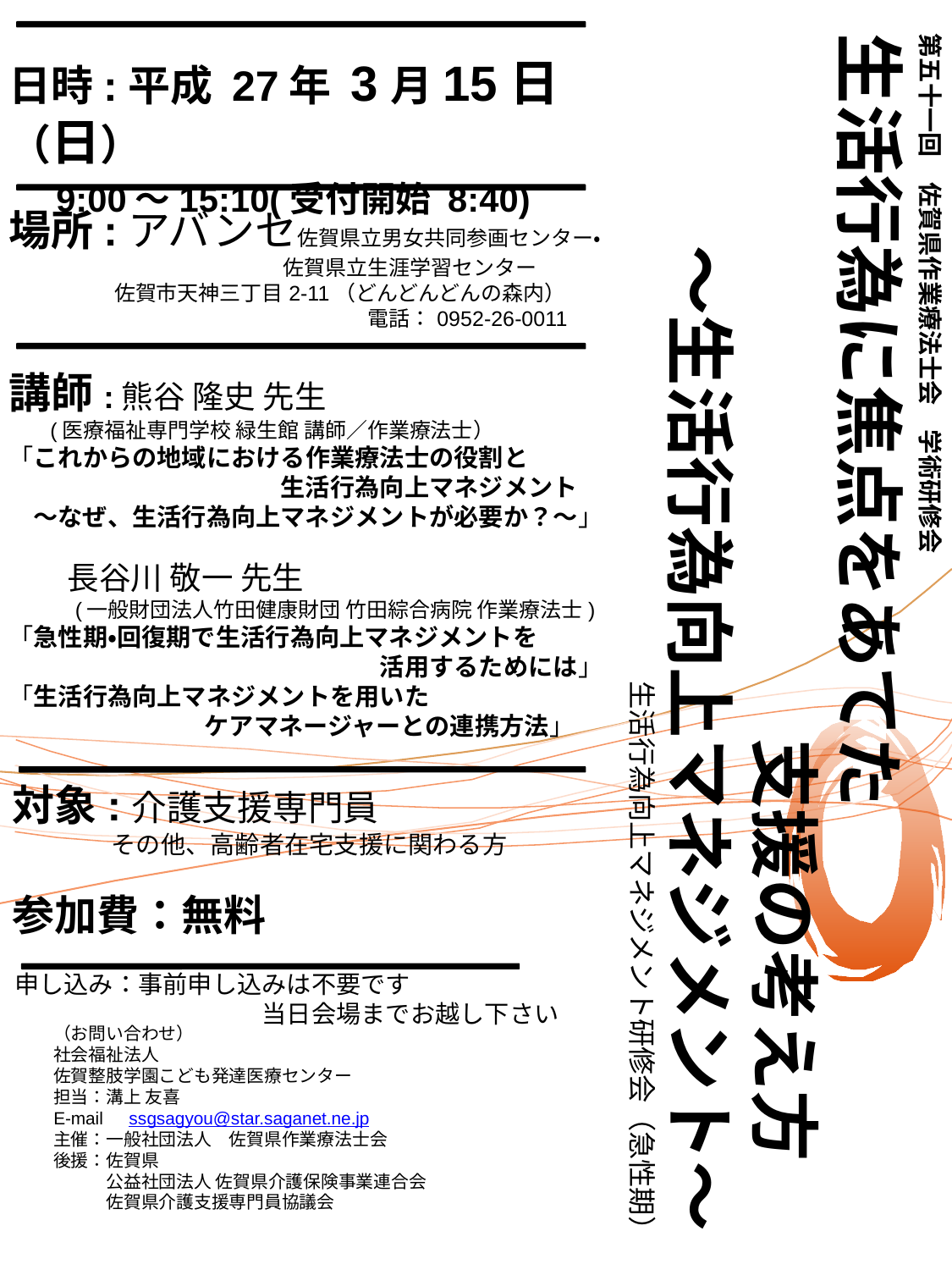

生活行為に焦点をあてた
　　　　　　　　　　支援の考え方
　　　〜生活行為向上マネジメント〜
　　　　　　　　　　　　　　　　　　　　　　　生活行為向上マネジメント研修会（急性期）
第五十一回　佐賀県作業療法士会　学術研修会
日時:平成 27年 3月15日（日）
    9:00～15:10(受付開始 8:40)

場所:アバンセ佐賀県立男女共同参画センター・
　　　　　　　　　　　　　佐賀県立生涯学習センター
　　　　　佐賀市天神三丁目2-11（どんどんどんの森内）
　　　　　　　　　　　　　　　　　電話：0952-26-0011

講師:熊谷 隆史 先生
       (医療福祉専門学校 緑生館 講師／作業療法士）
「これからの地域における作業療法士の役割と
　　　　　　　　　　　生活行為向上マネジメント
　〜なぜ、生活行為向上マネジメントが必要か？〜」

　   長谷川 敬一 先生
  　　 (一般財団法人竹田健康財団 竹田綜合病院 作業療法士)
「急性期・回復期で生活行為向上マネジメントを
　　　　　　　　　　　　　　　活用するためには」
「生活行為向上マネジメントを用いた
　　　　　　　    ケアマネージャーとの連携方法」

対象:介護支援専門員
　　　　その他、高齢者在宅支援に関わる方

参加費：無料

申し込み：事前申し込みは不要です
　　　　　　　　　　当日会場までお越し下さい

（お問い合わせ）
社会福祉法人
佐賀整肢学園こども発達医療センター
担当：溝上 友喜
E-mail　ssgsagyou@star.saganet.ne.jp
主催：一般社団法人　佐賀県作業療法士会
後援：佐賀県
　　　公益社団法人 佐賀県介護保険事業連合会
　　　佐賀県介護支援専門員協議会